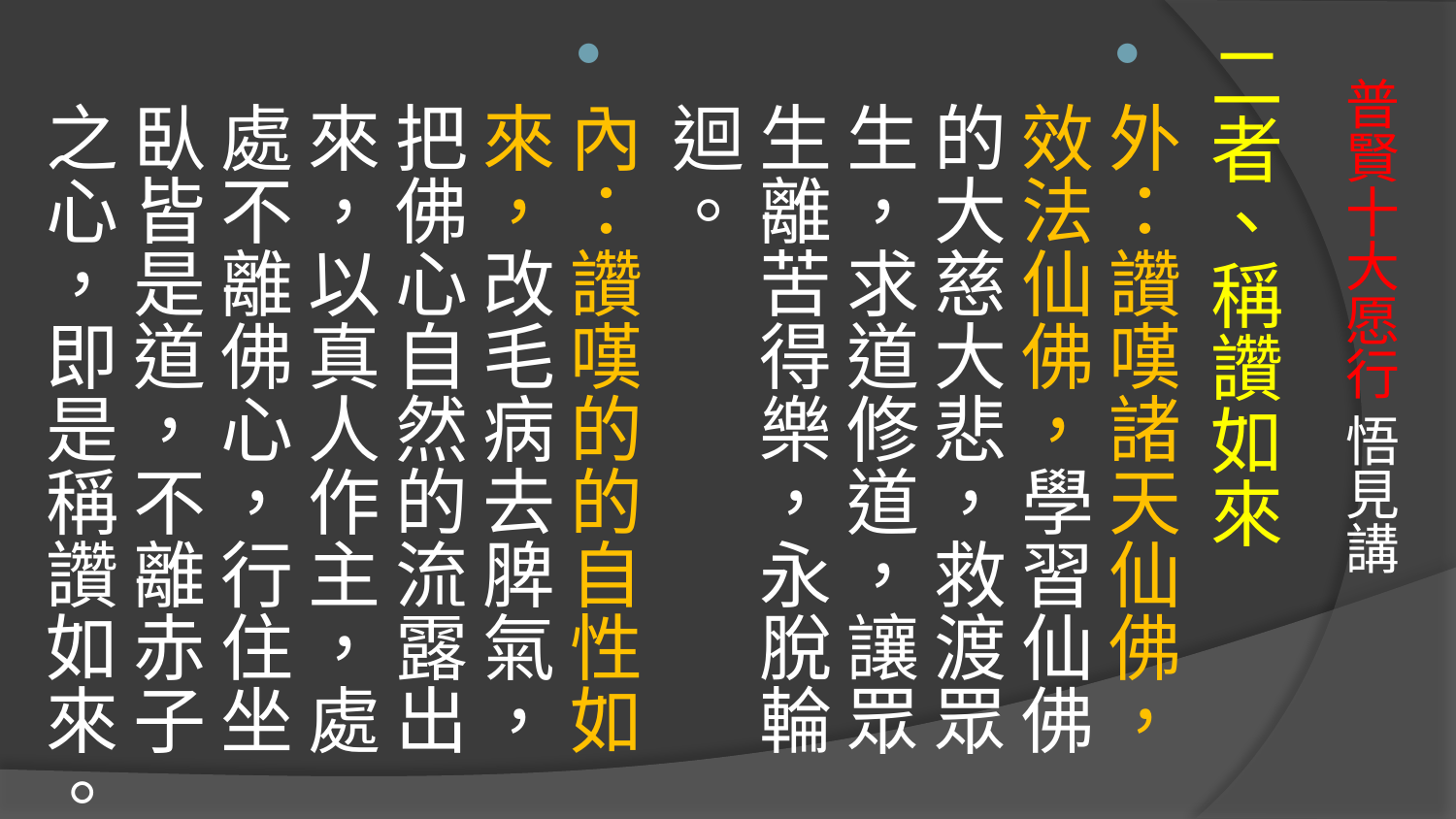

二者、稱讚如來
外：讚嘆諸天仙佛，效法仙佛，學習仙佛的大慈大悲，救渡眾生，求道修道，讓眾生離苦得樂，永脫輪迴。
內：讚嘆的的自性如來，改毛病去脾氣，把佛心自然的流露出來，以真人作主，處處不離佛心，行住坐臥皆是道，不離赤子之心，即是稱讚如來。
# 普賢十大愿行 悟見講